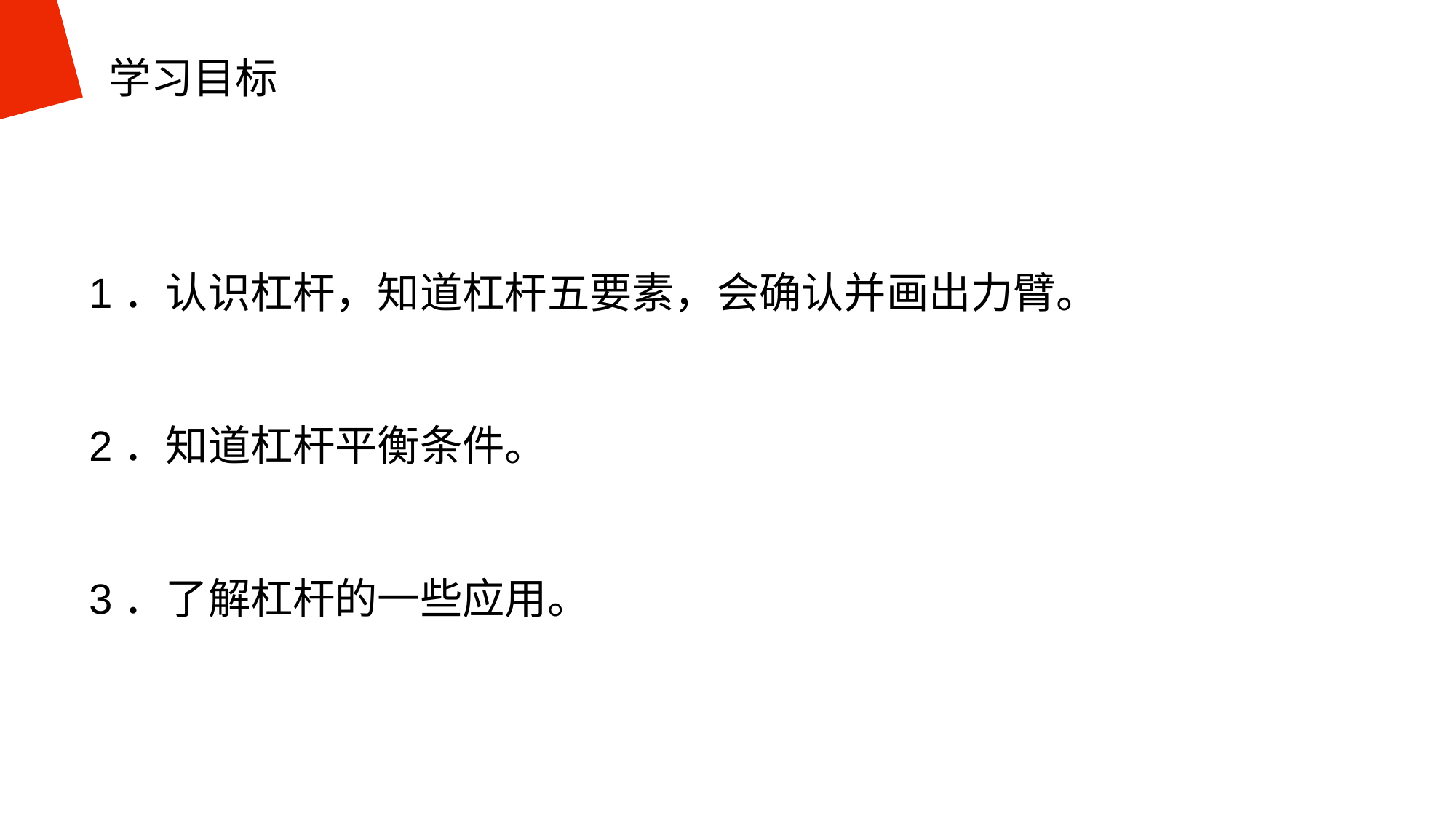

学习目标
1．认识杠杆，知道杠杆五要素，会确认并画出力臂。
2．知道杠杆平衡条件。
3．了解杠杆的一些应用。